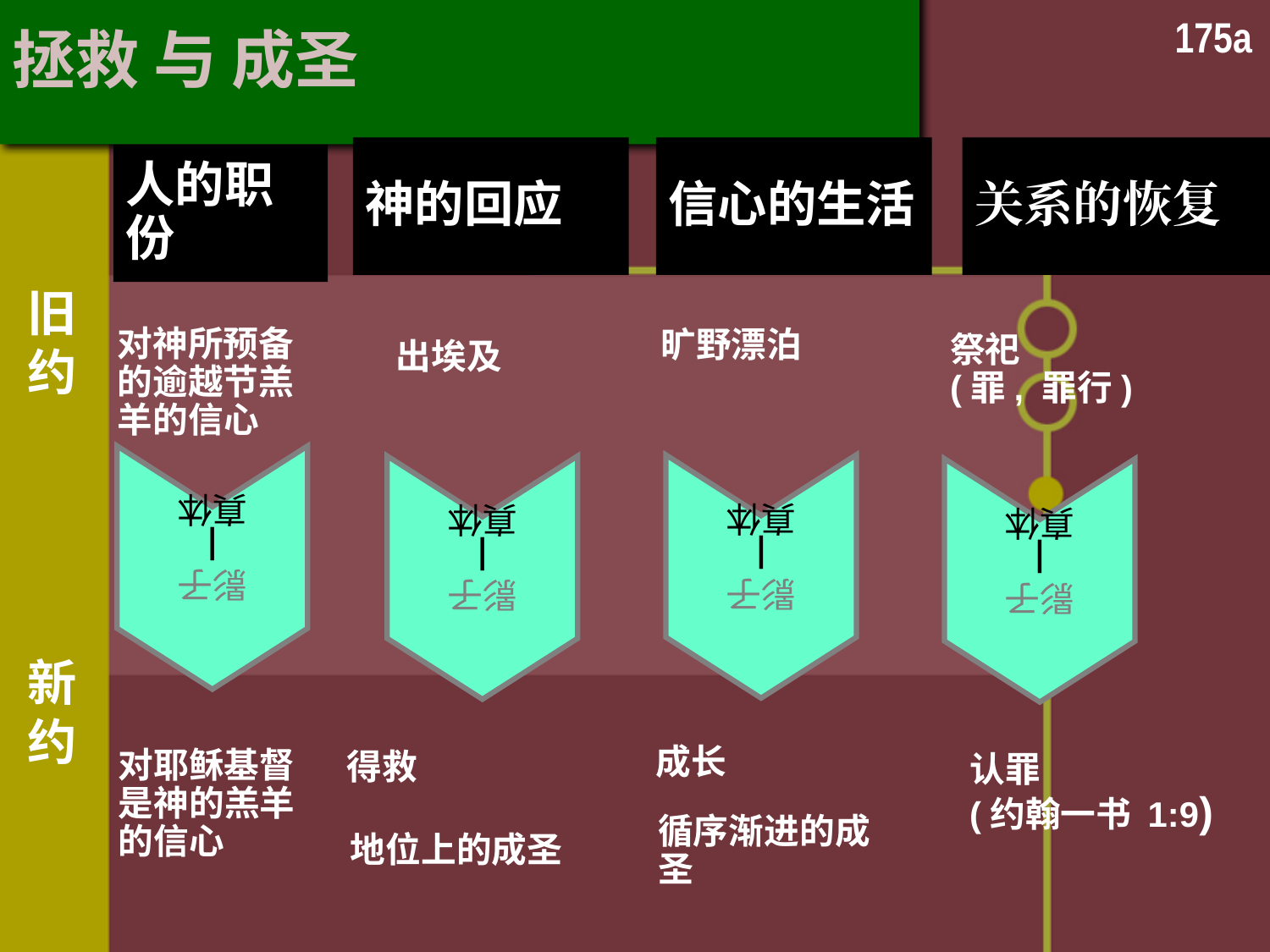

175a
# 拯救 与 成圣
神的回应
信心的生活
关系的恢复
人的职份
对神所预备的逾越节羔羊的信心
旷野漂泊
旧约
祭祀
(罪, 罪行)
出埃及

影子
|
真体

影子
|
真体

影子
|
真体

影子
|
真体
新约
对耶稣基督是神的羔羊的信心
成长
得救
认罪
(约翰一书 1:9)
地位上的成圣
循序渐进的成圣